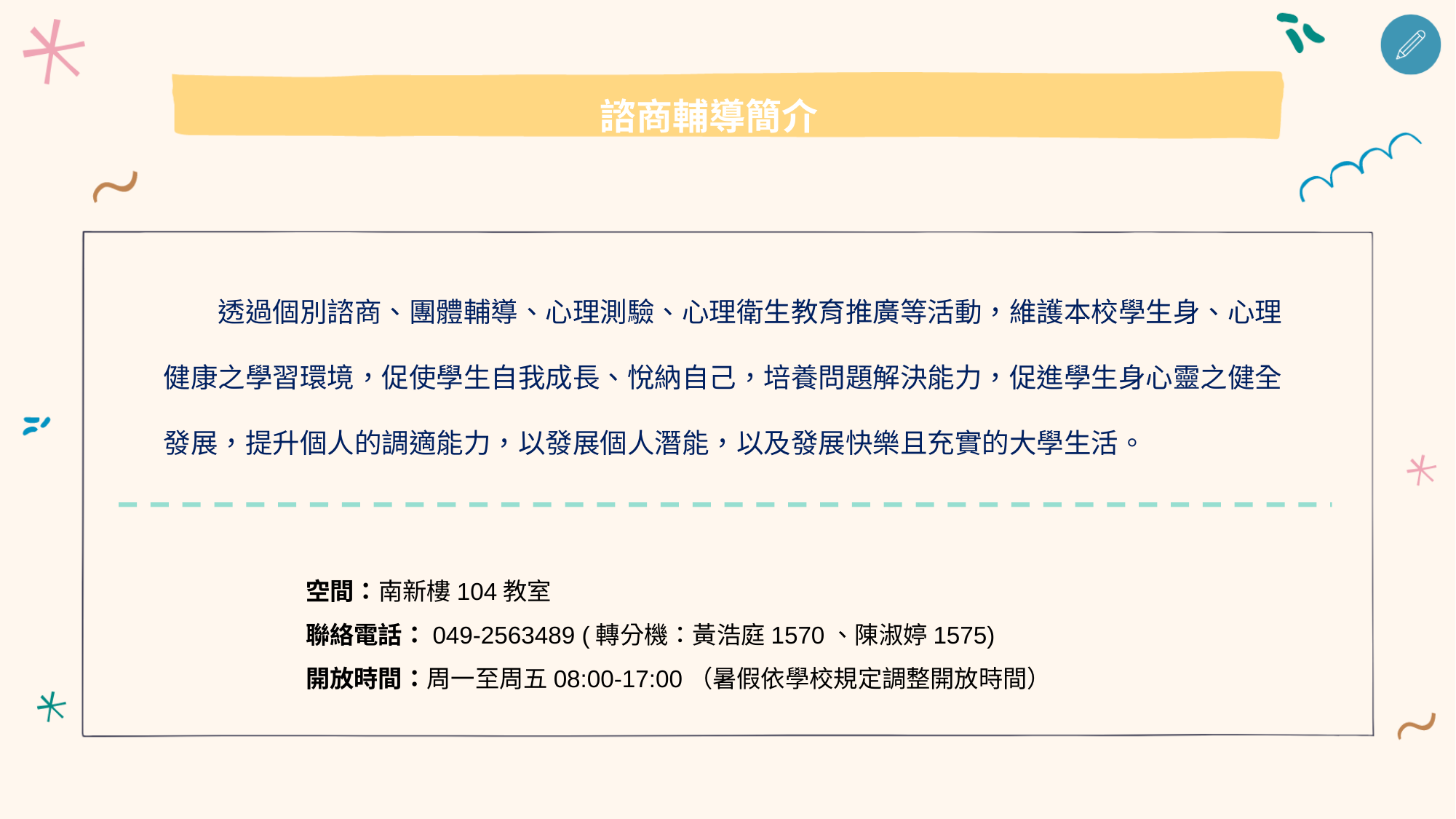

諮商輔導簡介
　　透過個別諮商、團體輔導、心理測驗、心理衛生教育推廣等活動，維護本校學生身、心理健康之學習環境，促使學生自我成長、悅納自己，培養問題解決能力，促進學生身心靈之健全發展，提升個人的調適能力，以發展個人潛能，以及發展快樂且充實的大學生活。
空間：南新樓104教室
聯絡電話：049-2563489 (轉分機：黃浩庭1570、陳淑婷1575)
開放時間：周一至周五08:00-17:00（暑假依學校規定調整開放時間）